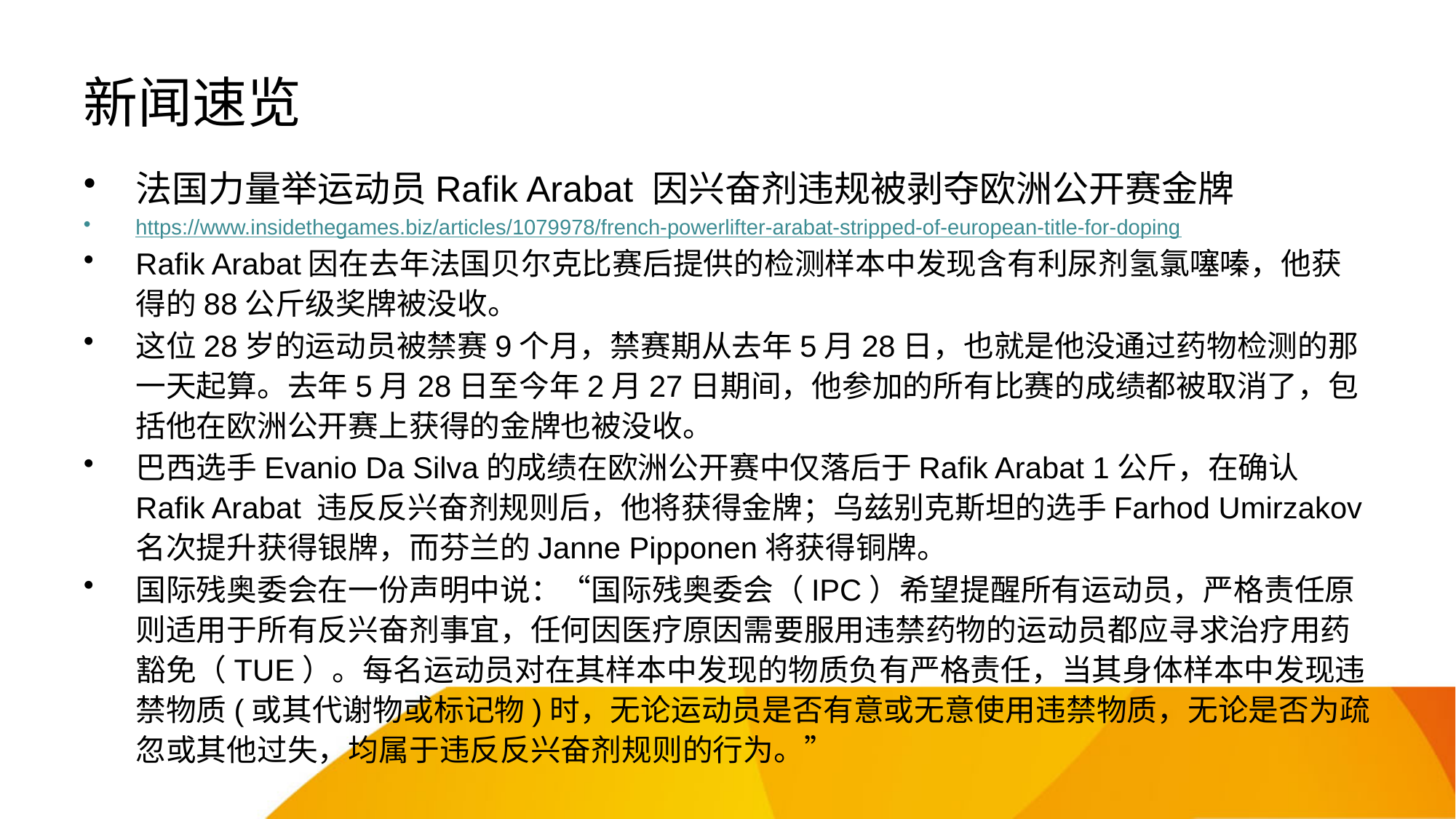

# 新闻速览
法国力量举运动员Rafik Arabat 因兴奋剂违规被剥夺欧洲公开赛金牌
https://www.insidethegames.biz/articles/1079978/french-powerlifter-arabat-stripped-of-european-title-for-doping
Rafik Arabat因在去年法国贝尔克比赛后提供的检测样本中发现含有利尿剂氢氯噻嗪，他获得的88公斤级奖牌被没收。
这位28岁的运动员被禁赛9个月，禁赛期从去年5月28日，也就是他没通过药物检测的那一天起算。去年5月28日至今年2月27日期间，他参加的所有比赛的成绩都被取消了，包括他在欧洲公开赛上获得的金牌也被没收。
巴西选手Evanio Da Silva的成绩在欧洲公开赛中仅落后于Rafik Arabat 1公斤，在确认Rafik Arabat 违反反兴奋剂规则后，他将获得金牌；乌兹别克斯坦的选手Farhod Umirzakov名次提升获得银牌，而芬兰的Janne Pipponen将获得铜牌。
国际残奥委会在一份声明中说：“国际残奥委会（IPC）希望提醒所有运动员，严格责任原则适用于所有反兴奋剂事宜，任何因医疗原因需要服用违禁药物的运动员都应寻求治疗用药豁免（TUE）。每名运动员对在其样本中发现的物质负有严格责任，当其身体样本中发现违禁物质(或其代谢物或标记物)时，无论运动员是否有意或无意使用违禁物质，无论是否为疏忽或其他过失，均属于违反反兴奋剂规则的行为。”